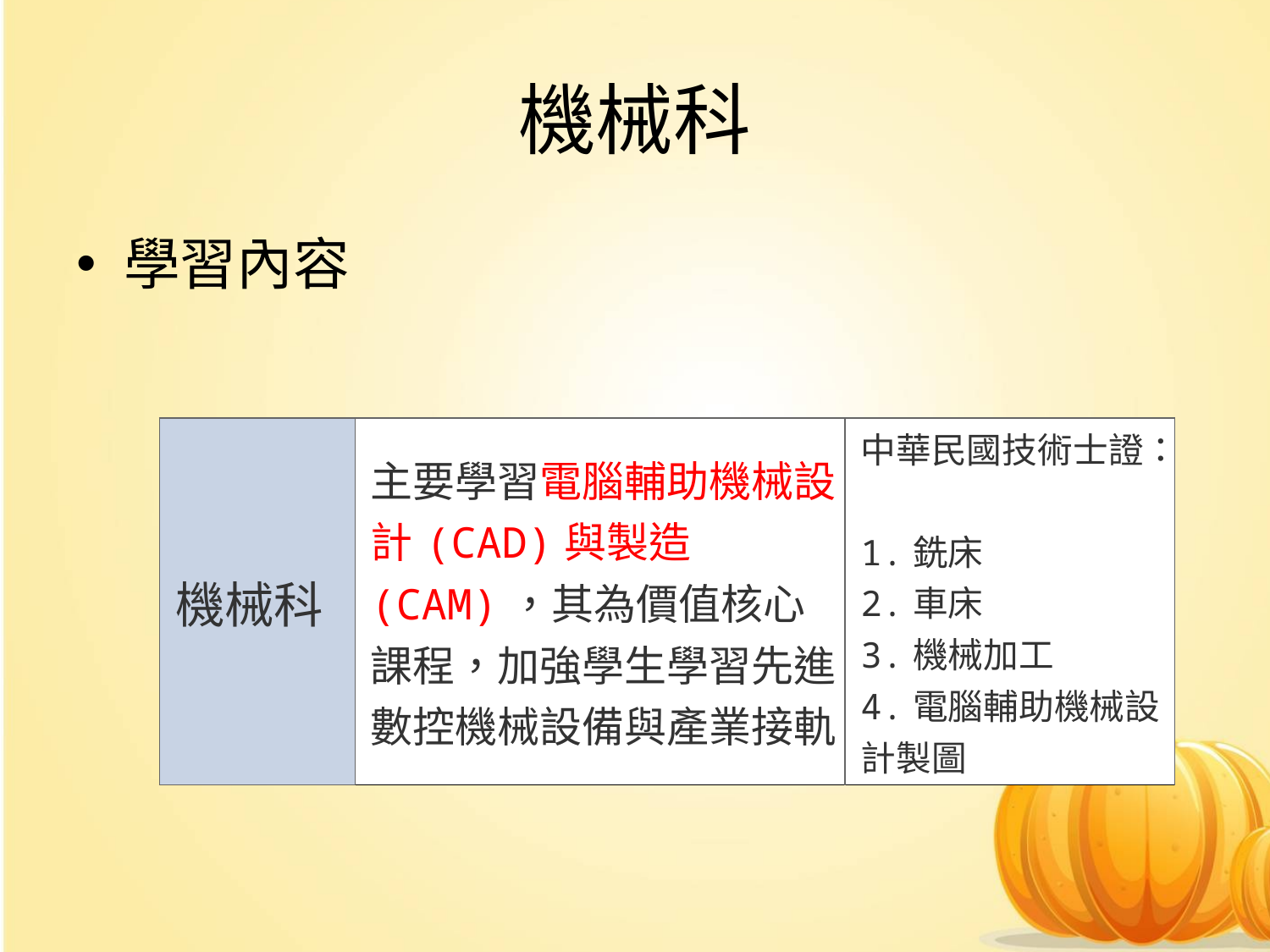

# 機械科
學習內容

| 機械科 | 主要學習電腦輔助機械設計(CAD)與製造(CAM)，其為價值核心課程，加強學生學習先進數控機械設備與產業接軌。 | 中華民國技術士證： 1.銑床 2.車床 3.機械加工 4.電腦輔助機械設計製圖 |
| --- | --- | --- |